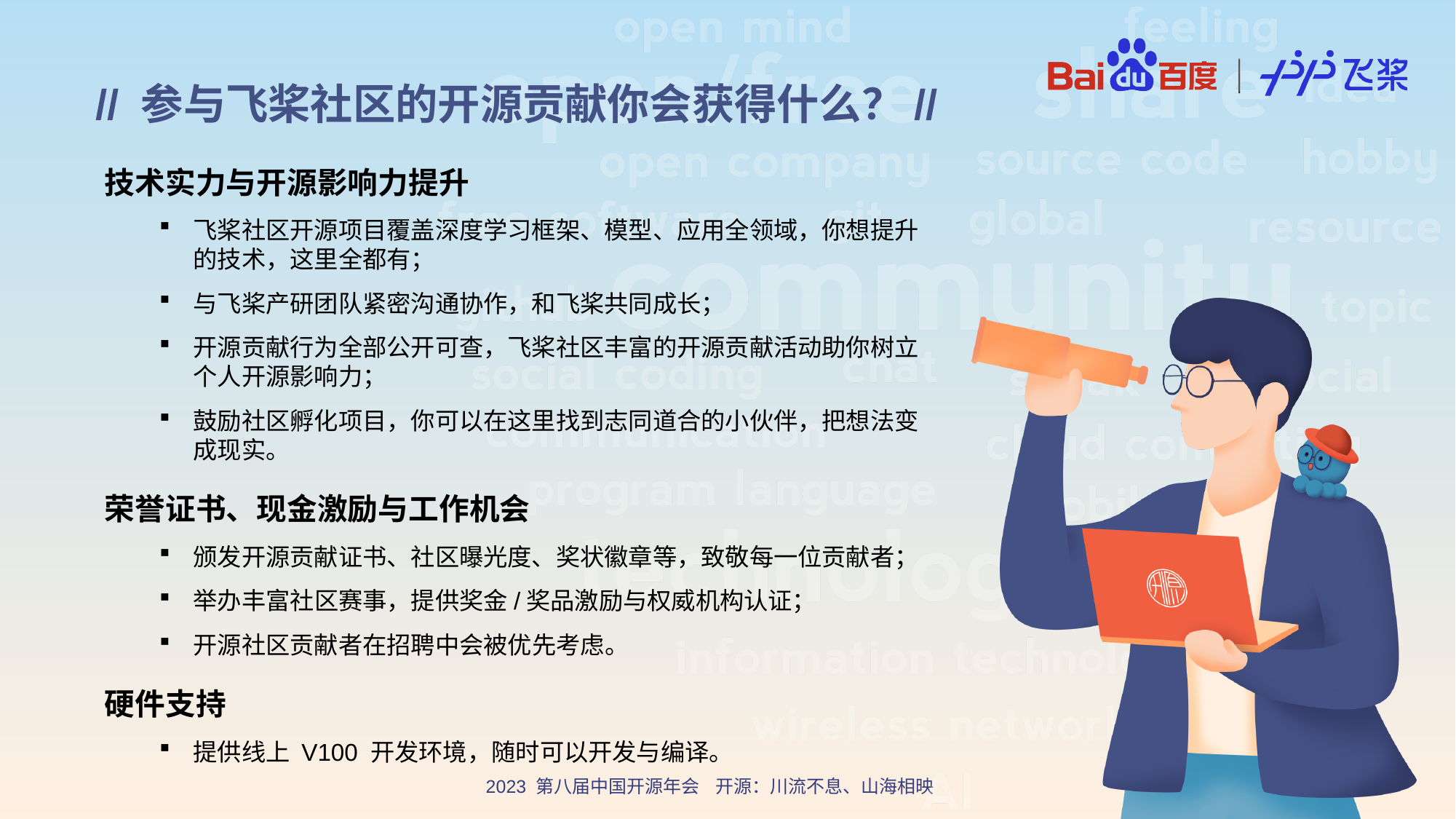

// 参与飞桨社区的开源贡献你会获得什么？//
技术实力与开源影响力提升
飞桨社区开源项目覆盖深度学习框架、模型、应用全领域，你想提升的技术，这里全都有；
与飞桨产研团队紧密沟通协作，和飞桨共同成长；
开源贡献行为全部公开可查，飞桨社区丰富的开源贡献活动助你树立个人开源影响力；
鼓励社区孵化项目，你可以在这里找到志同道合的小伙伴，把想法变成现实。
荣誉证书、现金激励与工作机会
颁发开源贡献证书、社区曝光度、奖状徽章等，致敬每一位贡献者；
举办丰富社区赛事，提供奖金/奖品激励与权威机构认证；
开源社区贡献者在招聘中会被优先考虑。
硬件支持
提供线上 V100 开发环境，随时可以开发与编译。